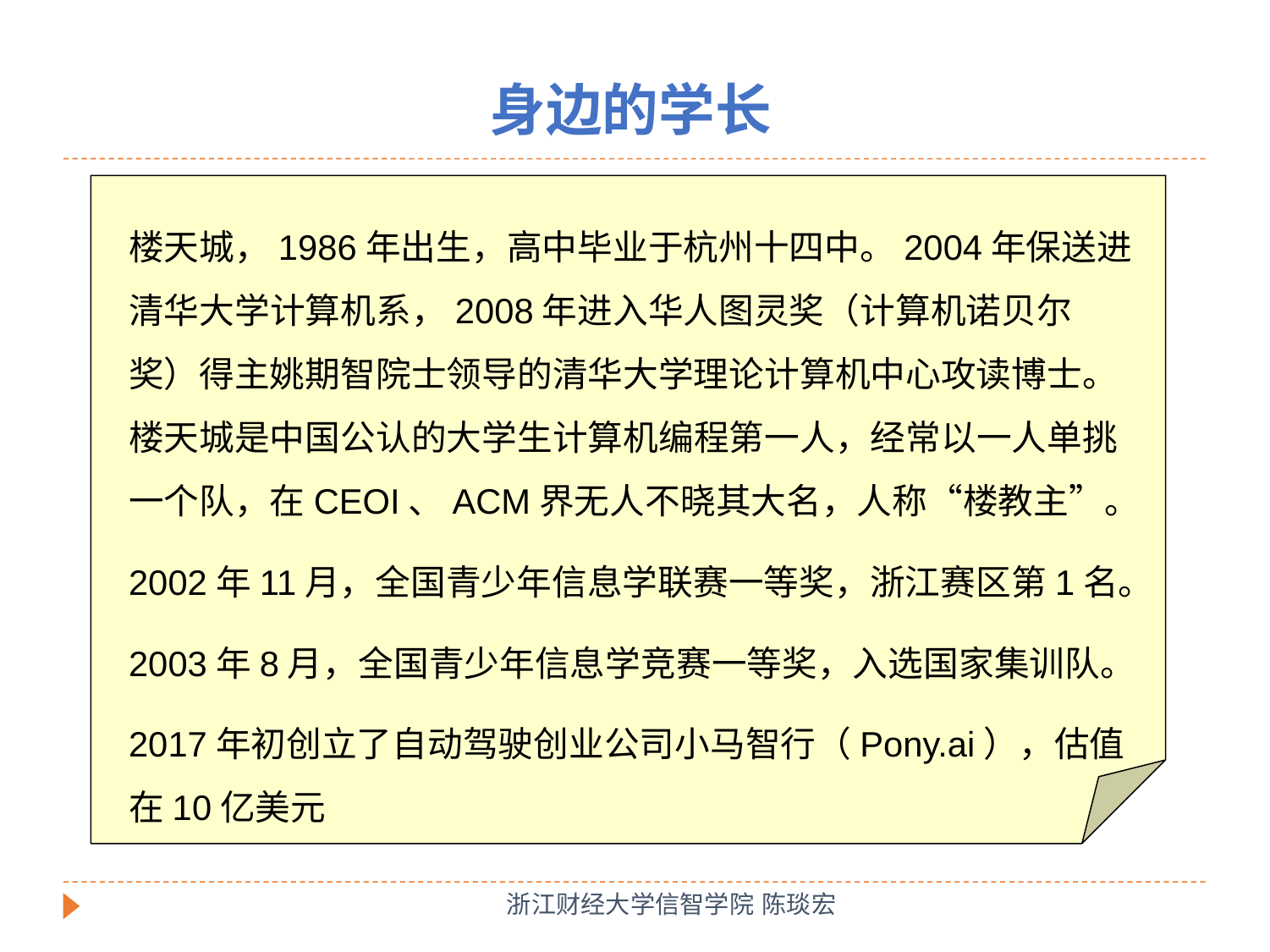

身边的学长

楼天城，1986年出生，高中毕业于杭州十四中。2004年保送进清华大学计算机系，2008年进入华人图灵奖（计算机诺贝尔奖）得主姚期智院士领导的清华大学理论计算机中心攻读博士。楼天城是中国公认的大学生计算机编程第一人，经常以一人单挑一个队，在CEOI、ACM界无人不晓其大名，人称“楼教主”。
2002年11月，全国青少年信息学联赛一等奖，浙江赛区第1名。
2003年8月，全国青少年信息学竞赛一等奖，入选国家集训队。
2017年初创立了自动驾驶创业公司小马智行（Pony.ai），估值在10亿美元
浙江财经大学信智学院 陈琰宏
16